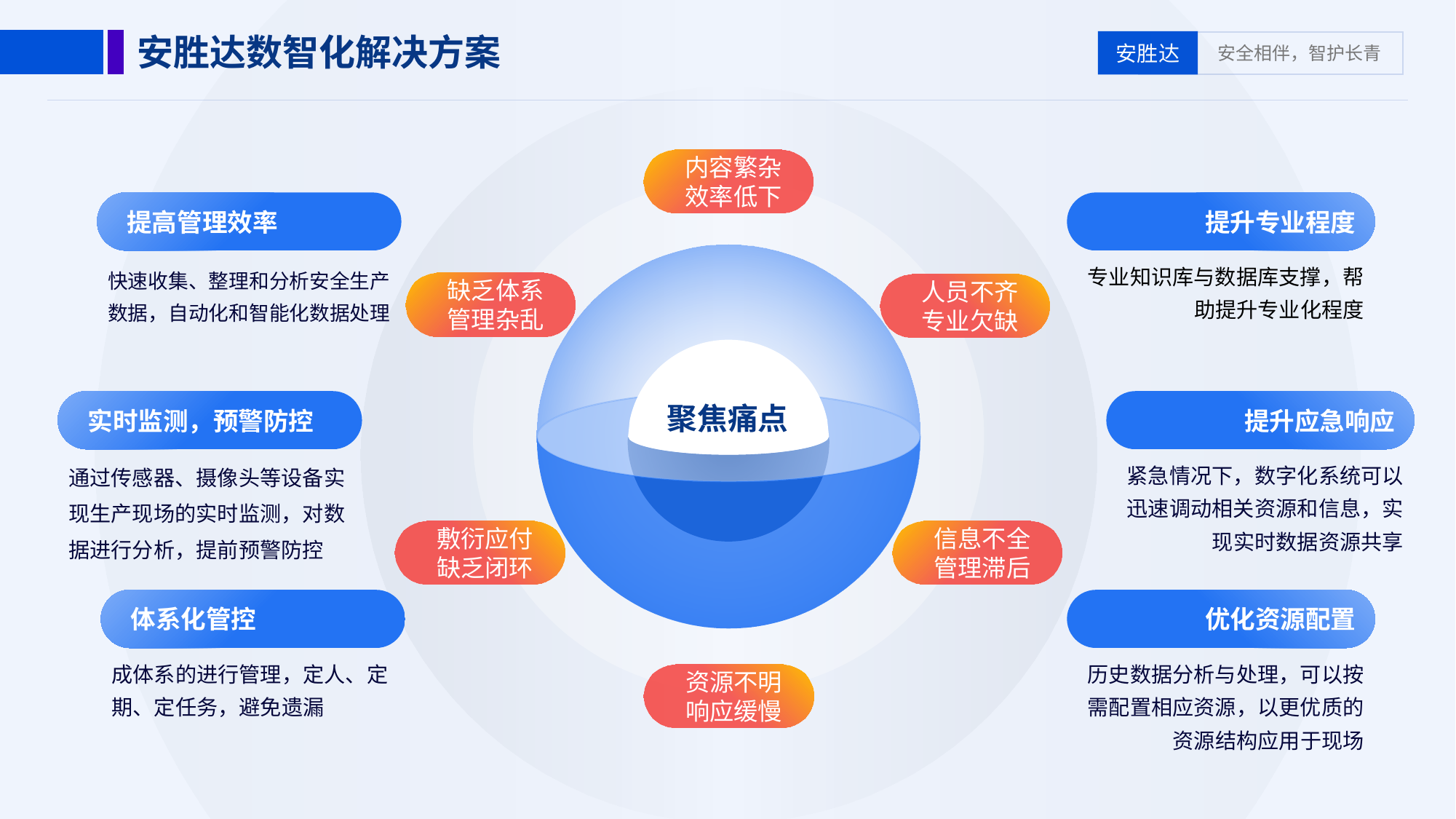

安胜达数智化解决方案

内容繁杂
效率低下

提升专业程度
提高管理效率

专业知识库与数据库支撑，帮助提升专业化程度
快速收集、整理和分析安全生产数据，自动化和智能化数据处理
缺乏体系
管理杂乱
人员不齐
专业欠缺

实时监测，预警防控
提升应急响应

聚焦痛点

通过传感器、摄像头等设备实现生产现场的实时监测，对数据进行分析，提前预警防控

紧急情况下，数字化系统可以迅速调动相关资源和信息，实现实时数据资源共享
信息不全
管理滞后
敷衍应付
缺乏闭环
体系化管控
优化资源配置
历史数据分析与处理，可以按需配置相应资源，以更优质的资源结构应用于现场
成体系的进行管理，定人、定期、定任务，避免遗漏
资源不明
响应缓慢